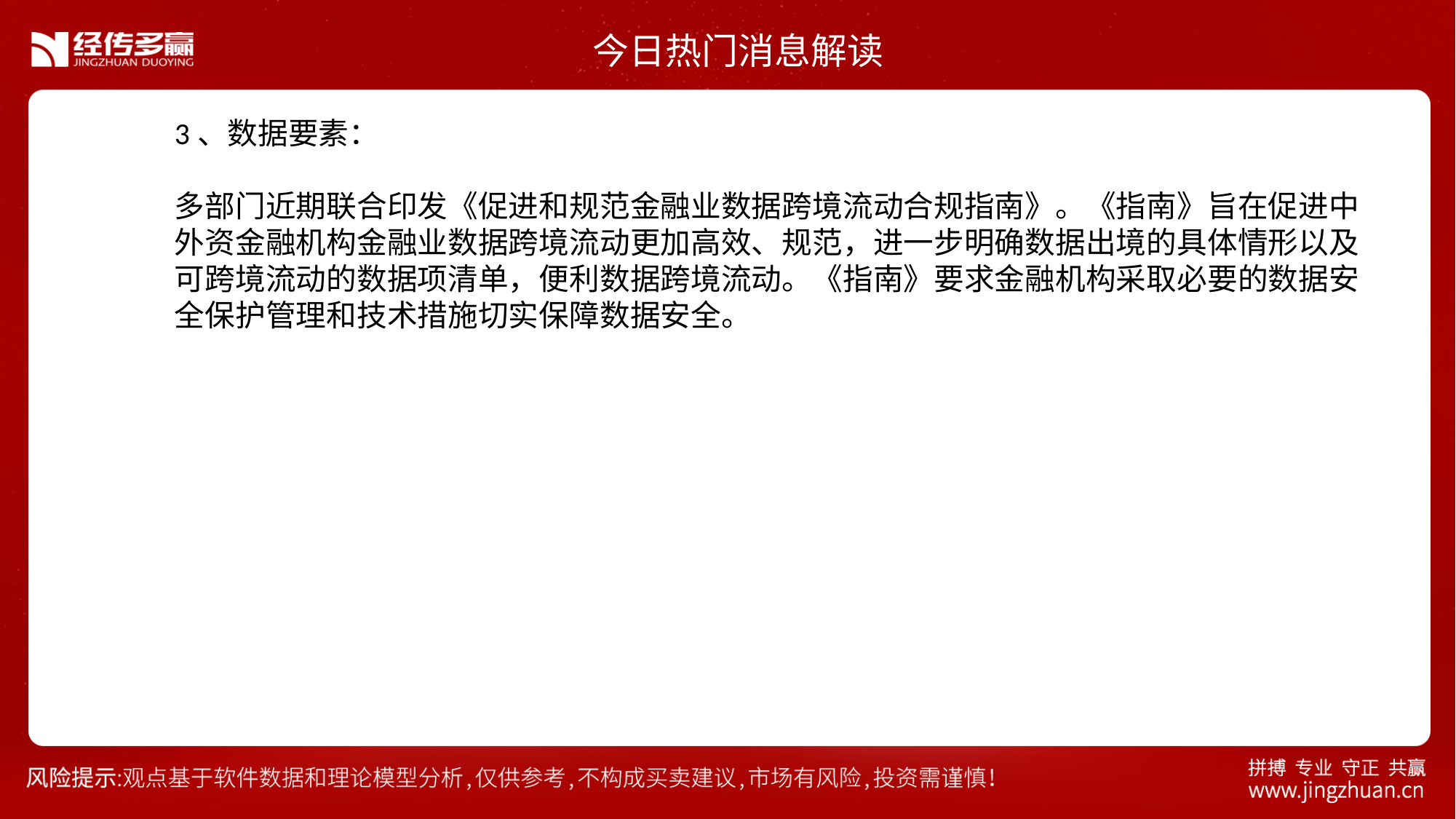

今日热门消息解读
3、数据要素：

多部门近期联合印发《促进和规范金融业数据跨境流动合规指南》。《指南》旨在促进中外资金融机构金融业数据跨境流动更加高效、规范，进一步明确数据出境的具体情形以及可跨境流动的数据项清单，便利数据跨境流动。《指南》要求金融机构采取必要的数据安全保护管理和技术措施切实保障数据安全。